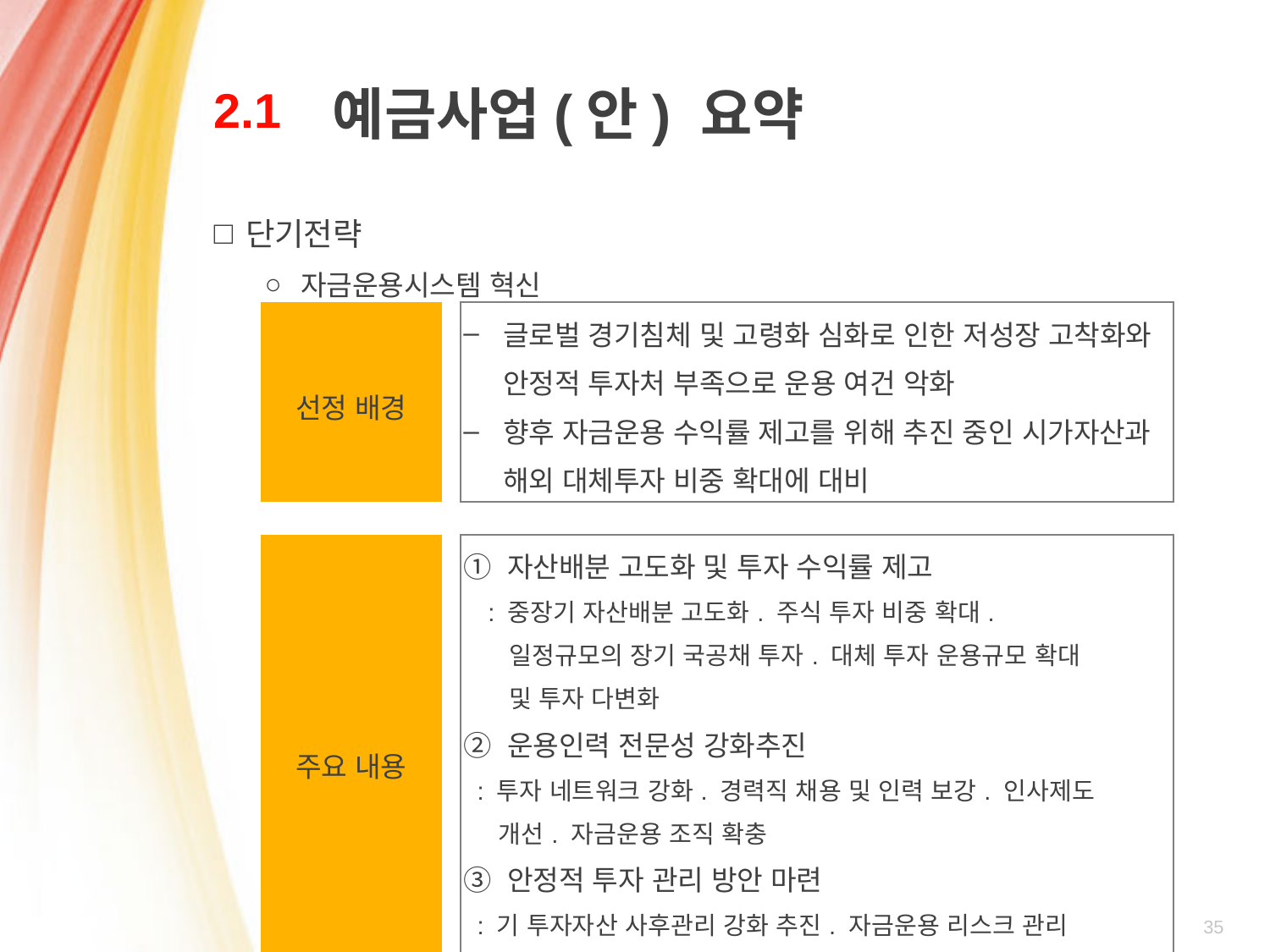

# 2.1
예금사업(안) 요약
단기전략
자금운용시스템 혁신
| 선정 배경 |  | 글로벌 경기침체 및 고령화 심화로 인한 저성장 고착화와 안정적 투자처 부족으로 운용 여건 악화 향후 자금운용 수익률 제고를 위해 추진 중인 시가자산과 해외 대체투자 비중 확대에 대비 |
| --- | --- | --- |
|  |  |  |
| 주요 내용 |  | ① 자산배분 고도화 및 투자 수익률 제고 : 중장기 자산배분 고도화. 주식 투자 비중 확대. 일정규모의 장기 국공채 투자. 대체 투자 운용규모 확대 및 투자 다변화 ② 운용인력 전문성 강화추진 : 투자 네트워크 강화. 경력직 채용 및 인력 보강. 인사제도 개선. 자금운용 조직 확충 ③ 안정적 투자 관리 방안 마련 : 기 투자자산 사후관리 강화 추진. 자금운용 리스크 관리 강화. 내부통제 강화 |
35